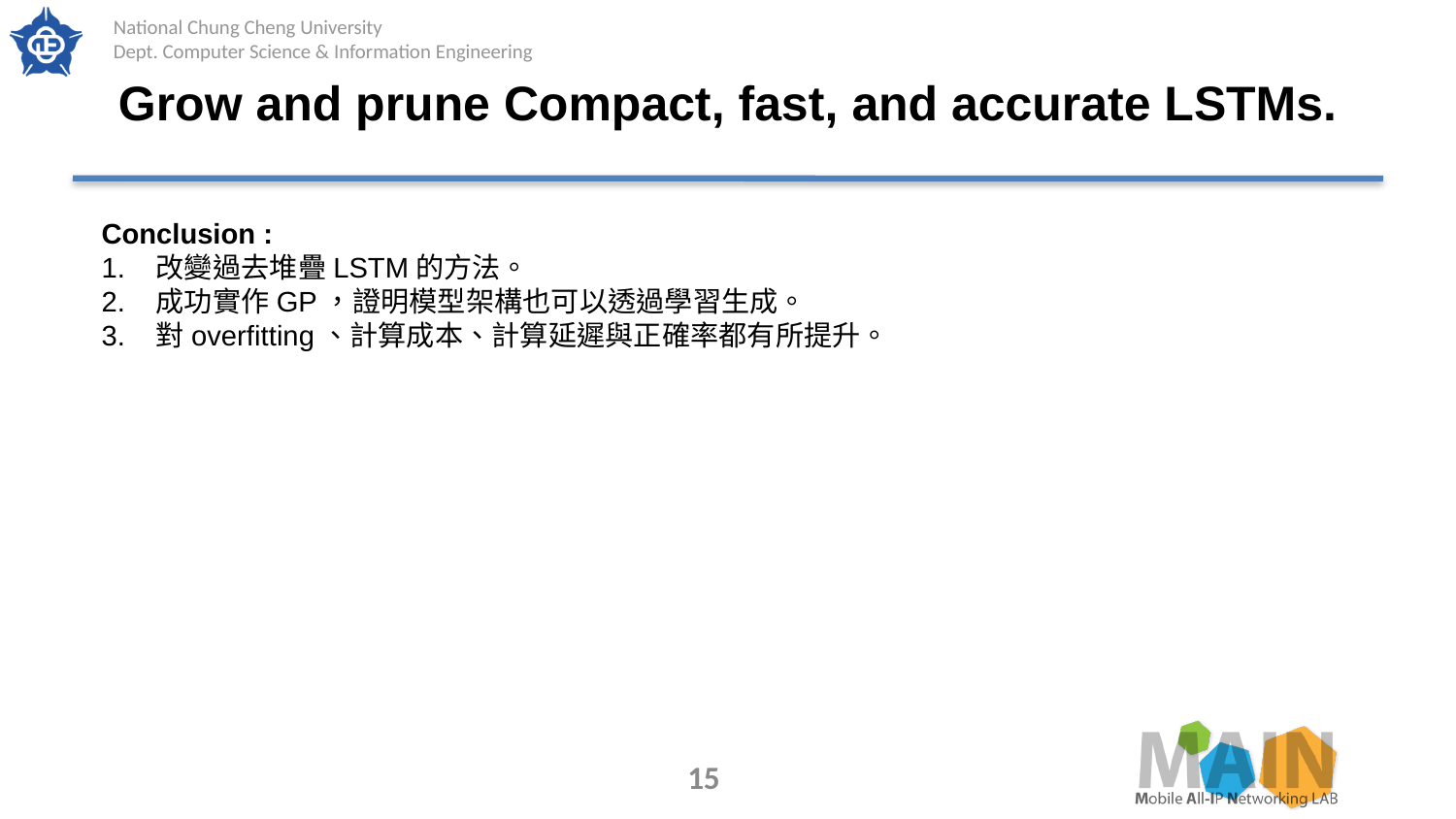

# Grow and prune Compact, fast, and accurate LSTMs.
Conclusion :
改變過去堆疊LSTM的方法。
成功實作GP，證明模型架構也可以透過學習生成。
對overfitting、計算成本、計算延遲與正確率都有所提升。
15